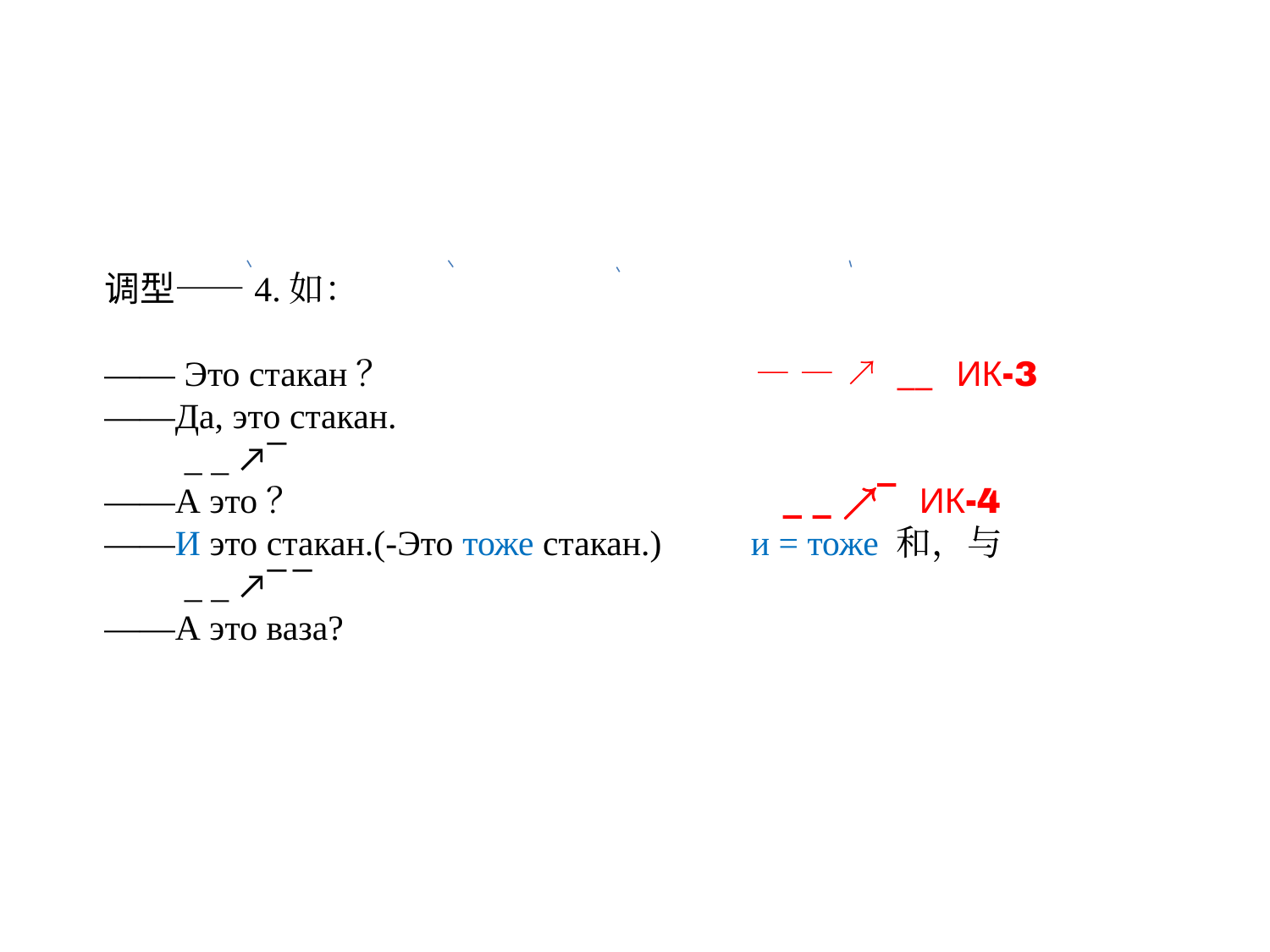

调型——4.如：

—— Это стакан？                                        — — ↗ __  ИК-3
——Да, это стакан.
         _ _ ↗‾
——А это？                                                    _ _ ↗‾  ИК-4
——И это стакан.(-Это тоже стакан.)          и = тоже 和，与
         _ _ ↗‾ ‾
——А это ваза?